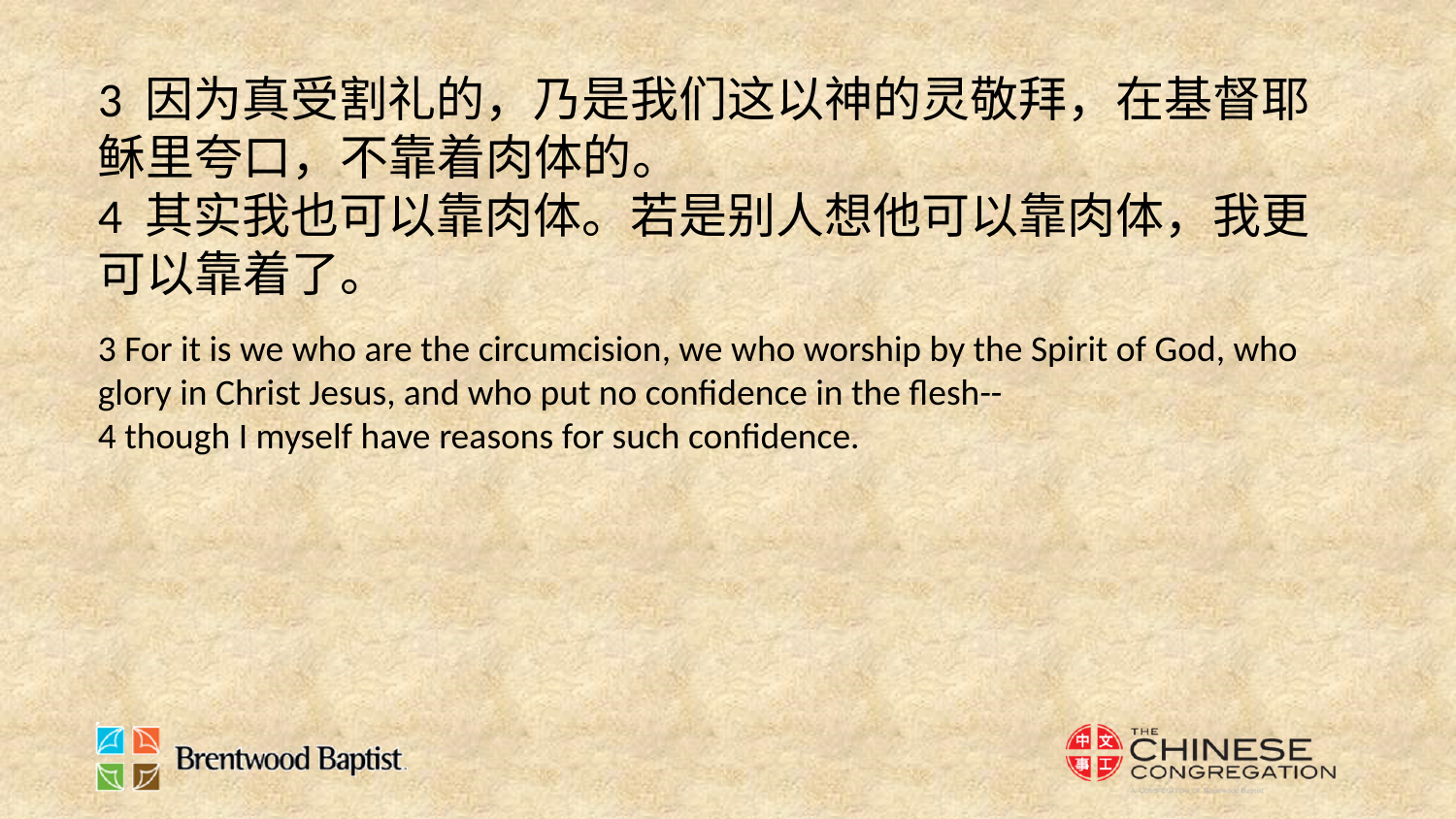

3 因为真受割礼的，乃是我们这以神的灵敬拜，在基督耶稣里夸口，不靠着肉体的。
4 其实我也可以靠肉体。若是别人想他可以靠肉体，我更可以靠着了。

3 For it is we who are the circumcision, we who worship by the Spirit of God, who glory in Christ Jesus, and who put no confidence in the flesh--
4 though I myself have reasons for such confidence.